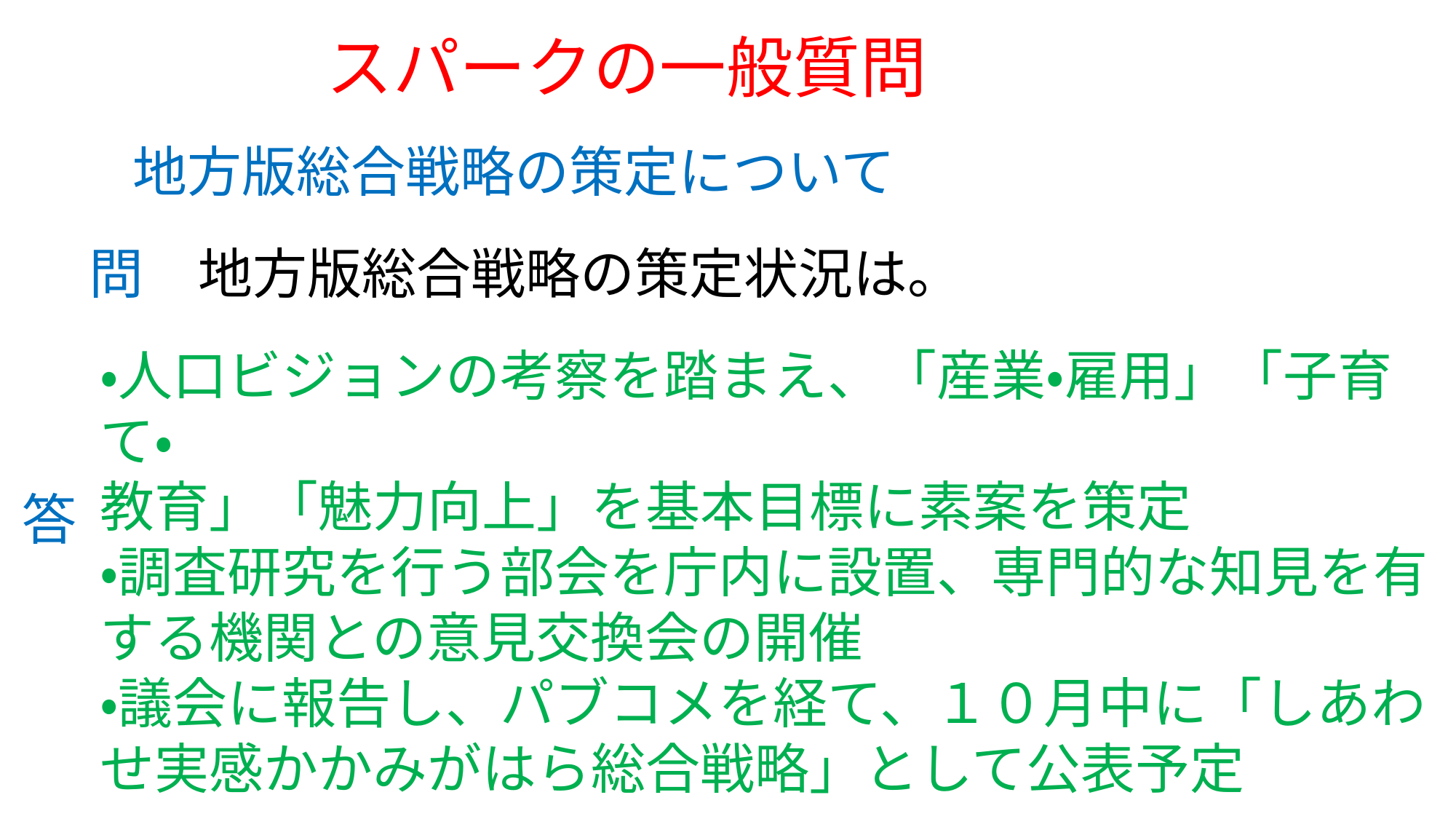

スパークの一般質問
地方版総合戦略の策定について
問　地方版総合戦略の策定状況は。
・人口ビジョンの考察を踏まえ、「産業・雇用」「子育て・
教育」「魅力向上」を基本目標に素案を策定
・調査研究を行う部会を庁内に設置、専門的な知見を有する機関との意見交換会の開催
・議会に報告し、パブコメを経て、１０月中に「しあわせ実感かかみがはら総合戦略」として公表予定
答